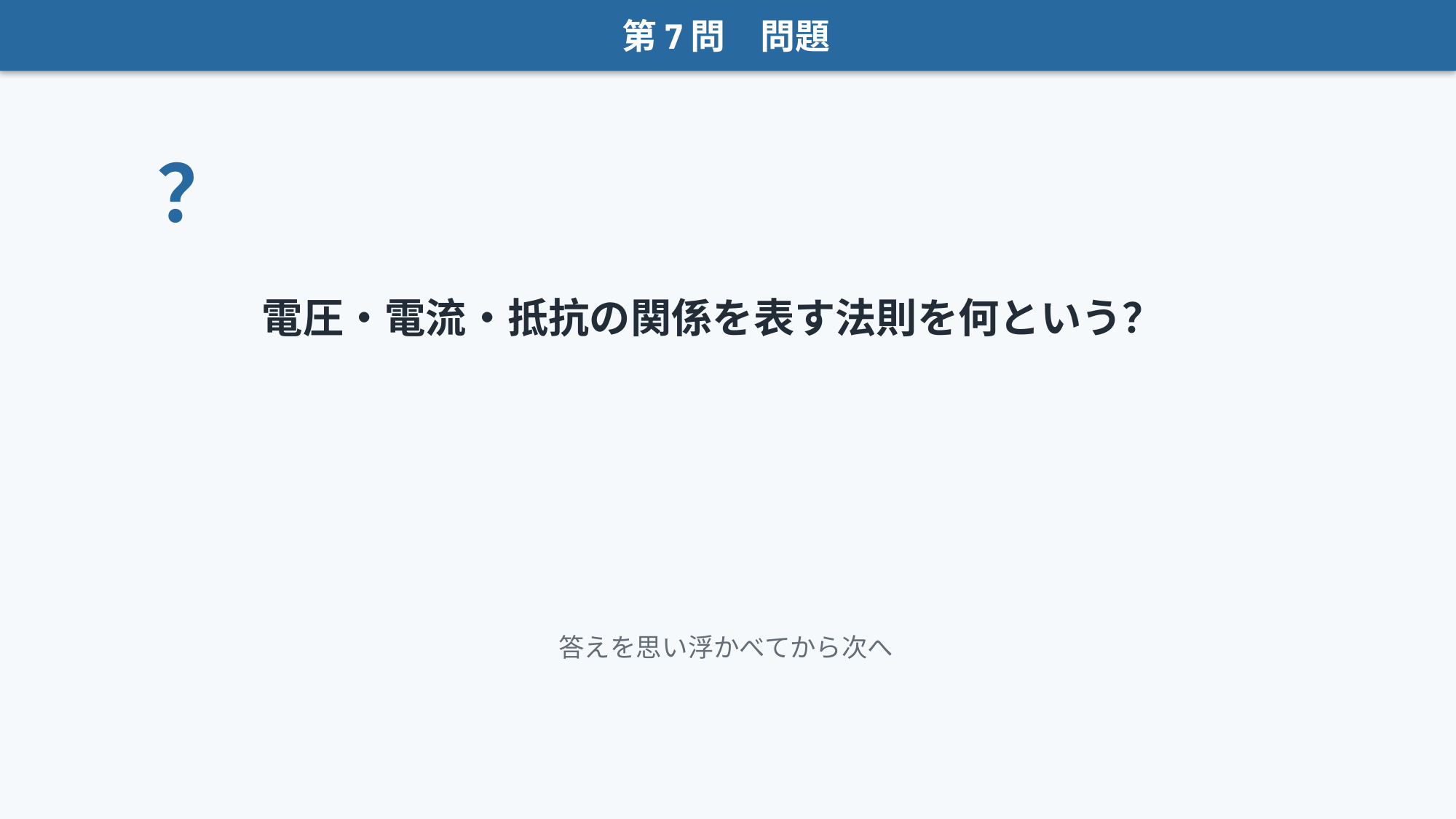

第7問　問題
？
電圧・電流・抵抗の関係を表す法則を何という？
答えを思い浮かべてから次へ